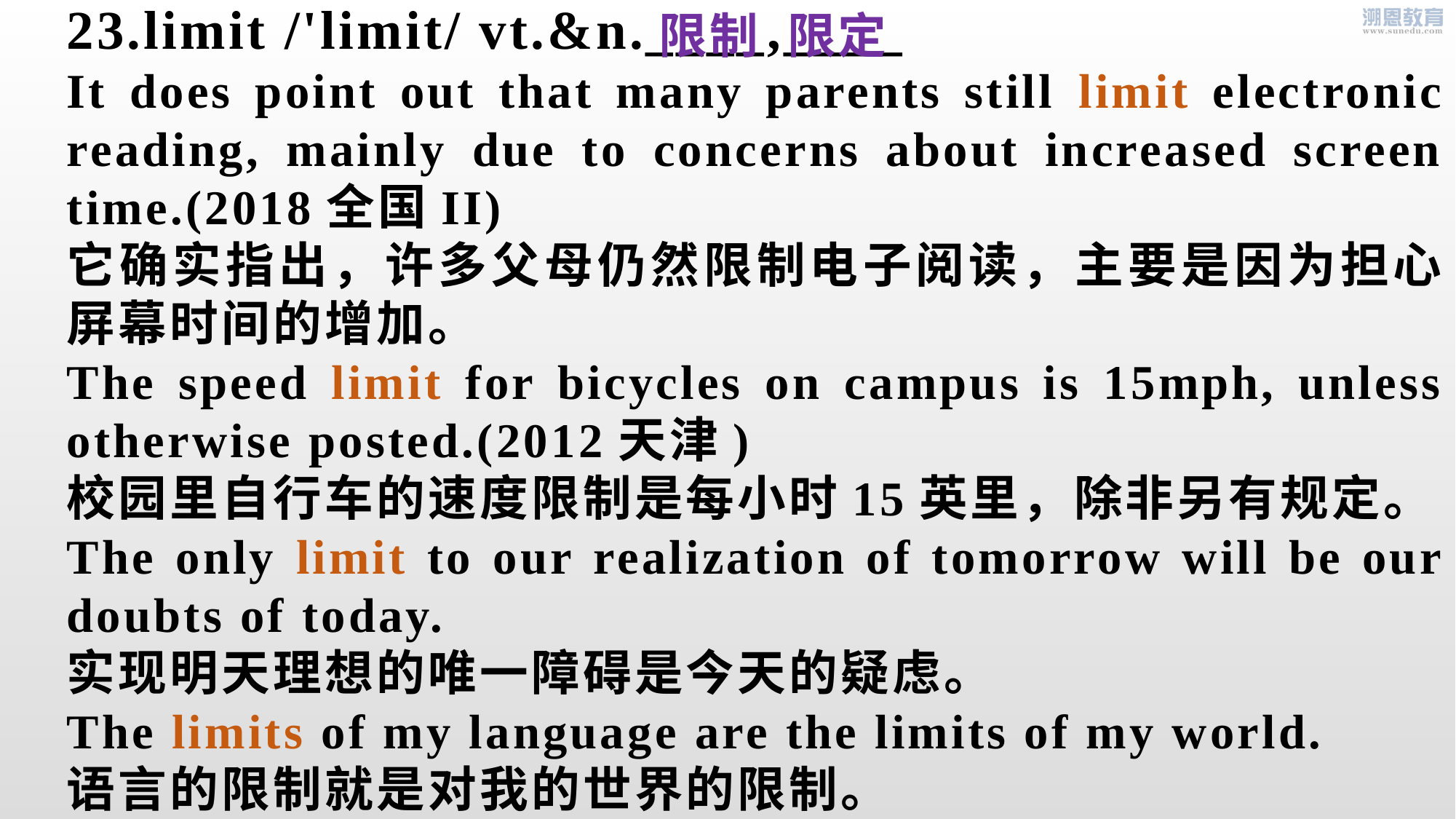

限制  限定
23.limit /'limit/ vt.&n.____,____
It does point out that many parents still limit electronic reading, mainly due to concerns about increased screen time.(2018全国II)
它确实指出，许多父母仍然限制电子阅读，主要是因为担心屏幕时间的增加。
The speed limit for bicycles on campus is 15mph, unless otherwise posted.(2012天津)
校园里自行车的速度限制是每小时15英里，除非另有规定。
The only limit to our realization of tomorrow will be our doubts of today.
实现明天理想的唯一障碍是今天的疑虑。
The limits of my language are the limits of my world.
语言的限制就是对我的世界的限制。